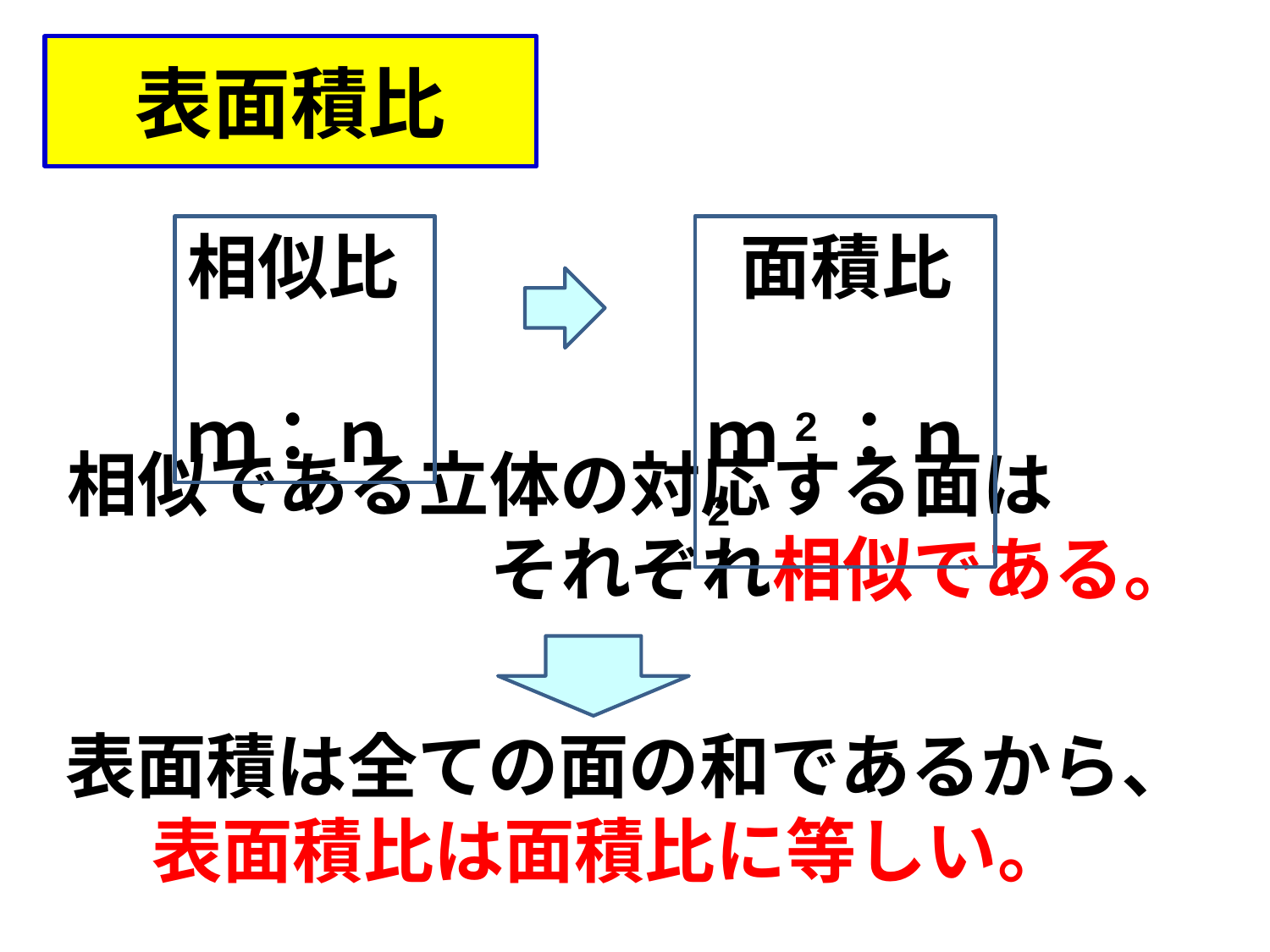

# 表面積比
相似比
ｍ：ｎ
 面積比
ｍ2：ｎ2

相似である立体の対応する面は
　　　　　　それぞれ相似である。

表面積は全ての面の和であるから、
　 表面積比は面積比に等しい。